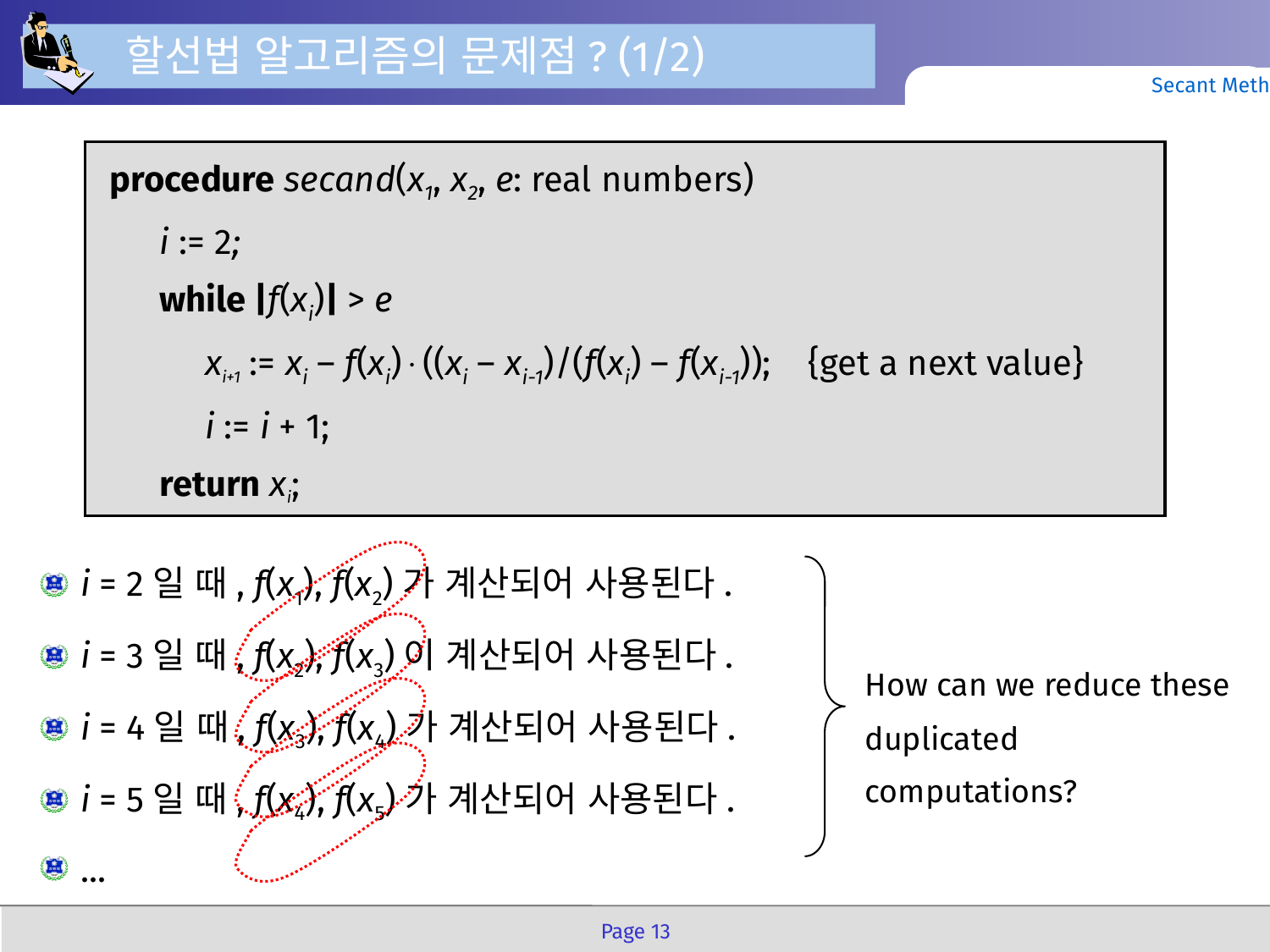

할선법 알고리즘의 문제점? (1/2)
Secant Method
procedure secand(x1, x2, e: real numbers)
	i := 2;
	while |f(xi)| > e
		xi+1 := xi – f(xi)⋅((xi – xi-1)/(f(xi) – f(xi-1));    {get a next value}
		i := i + 1;
	return xi;

i = 2일 때, f(x1), f(x2)가 계산되어 사용된다.
i = 3일 때, f(x2), f(x3)이 계산되어 사용된다.
i = 4일 때, f(x3), f(x4)가 계산되어 사용된다.
i = 5일 때, f(x4), f(x5)가 계산되어 사용된다.
...

How can we reduce these duplicated computations?

Page 13